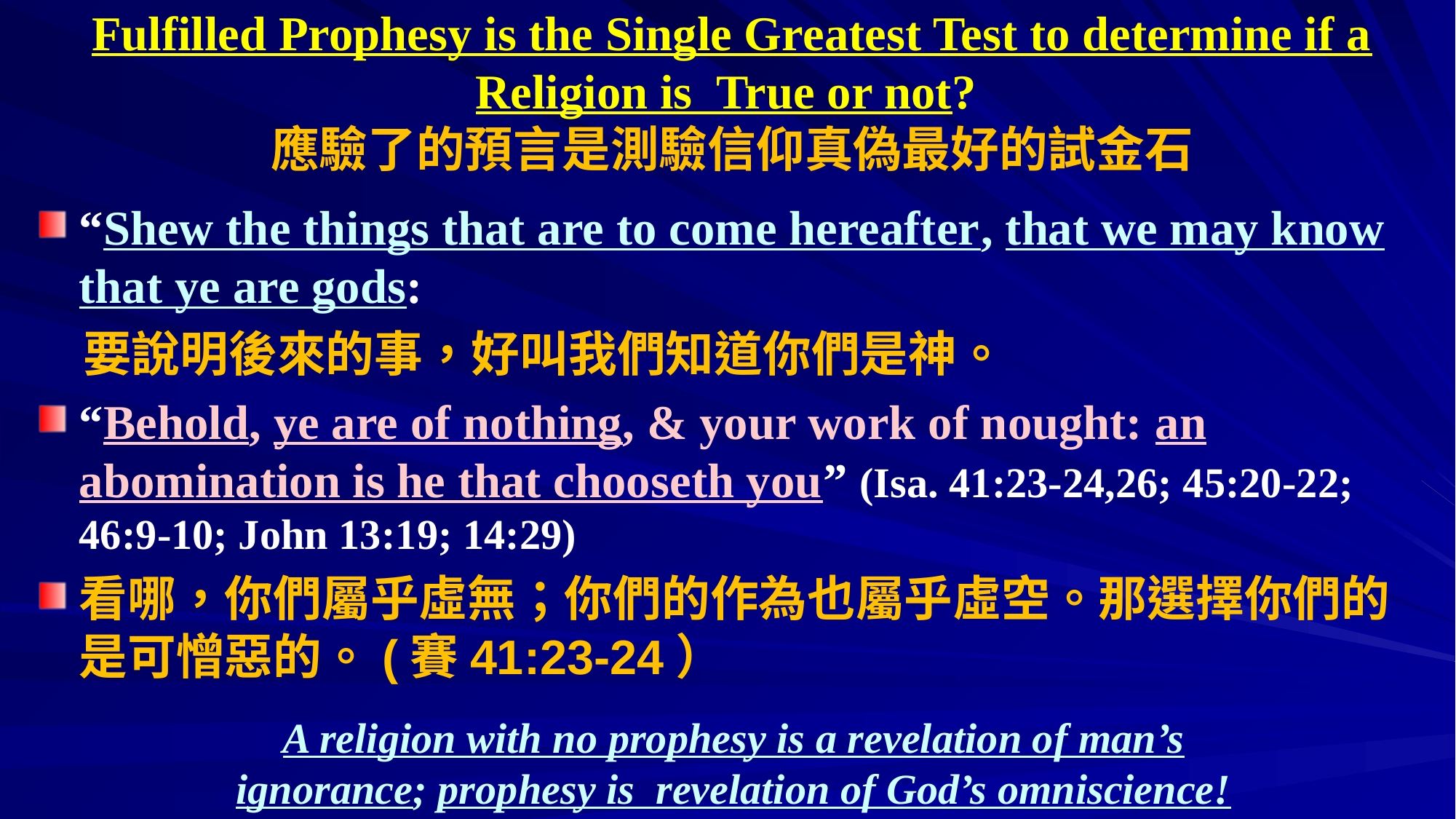

# Fulfilled Prophesy is the Single Greatest Test to determine if a Religion is  True or not? 應驗了的預言是測驗信仰真偽最好的試金石
“Shew the things that are to come hereafter, that we may know that ye are gods:
   要說明後來的事，好叫我們知道你們是神。
“Behold, ye are of nothing, & your work of nought: an abomination is he that chooseth you” (Isa. 41:23-24,26; 45:20-22; 46:9-10; John 13:19; 14:29)
看哪，你們屬乎虛無；你們的作為也屬乎虛空。那選擇你們的是可憎惡的。(賽41:23-24）

A religion with no prophesy is a revelation of man’s ignorance; prophesy is  revelation of God’s omniscience!